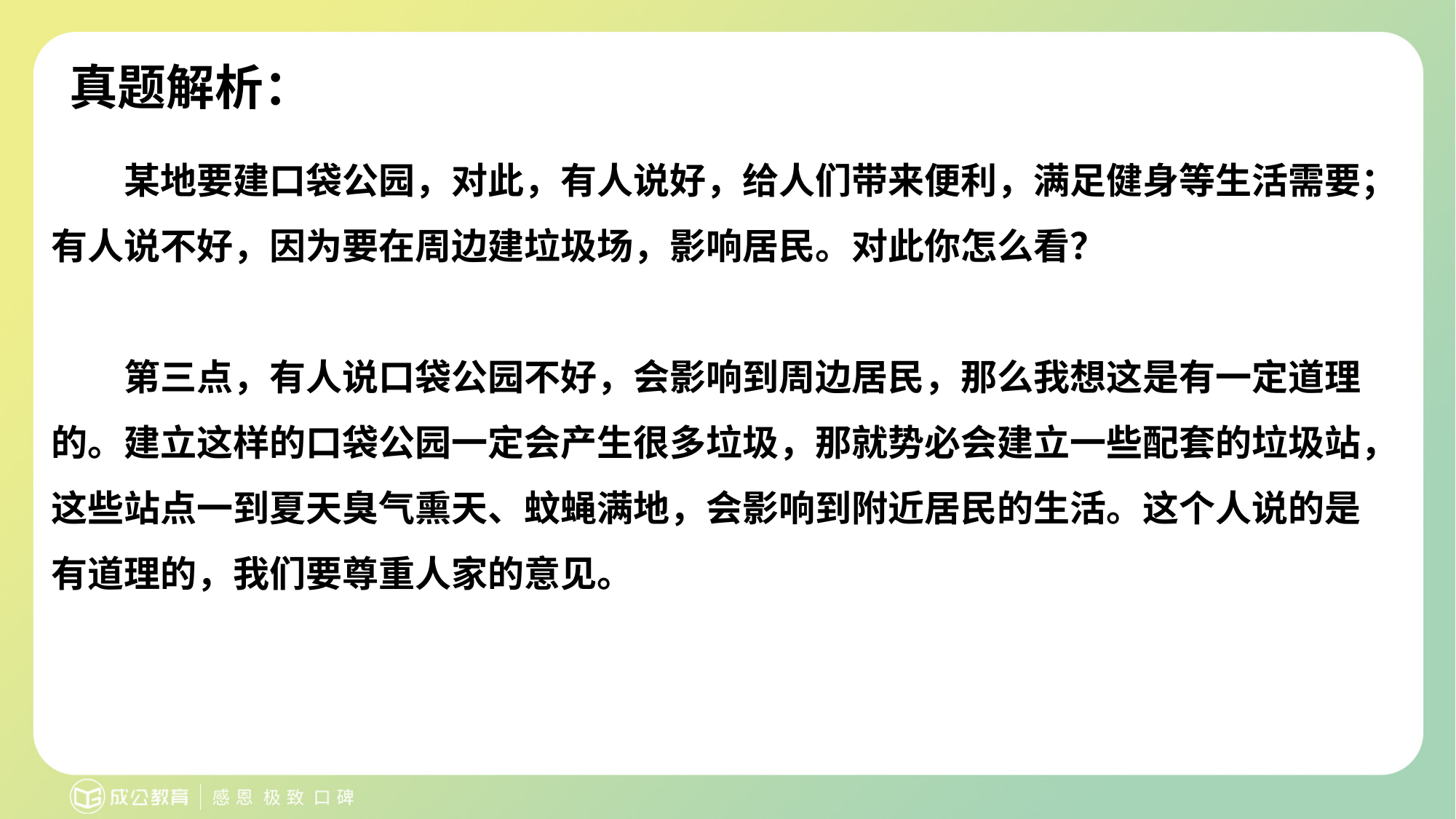

# 真题解析：
某地要建口袋公园，对此，有人说好，给人们带来便利，满足健身等生活需要；有人说不好，因为要在周边建垃圾场，影响居民。对此你怎么看？

第三点，有人说口袋公园不好，会影响到周边居民，那么我想这是有一定道理的。建立这样的口袋公园一定会产生很多垃圾，那就势必会建立一些配套的垃圾站，这些站点一到夏天臭气熏天、蚊蝇满地，会影响到附近居民的生活。这个人说的是有道理的，我们要尊重人家的意见。